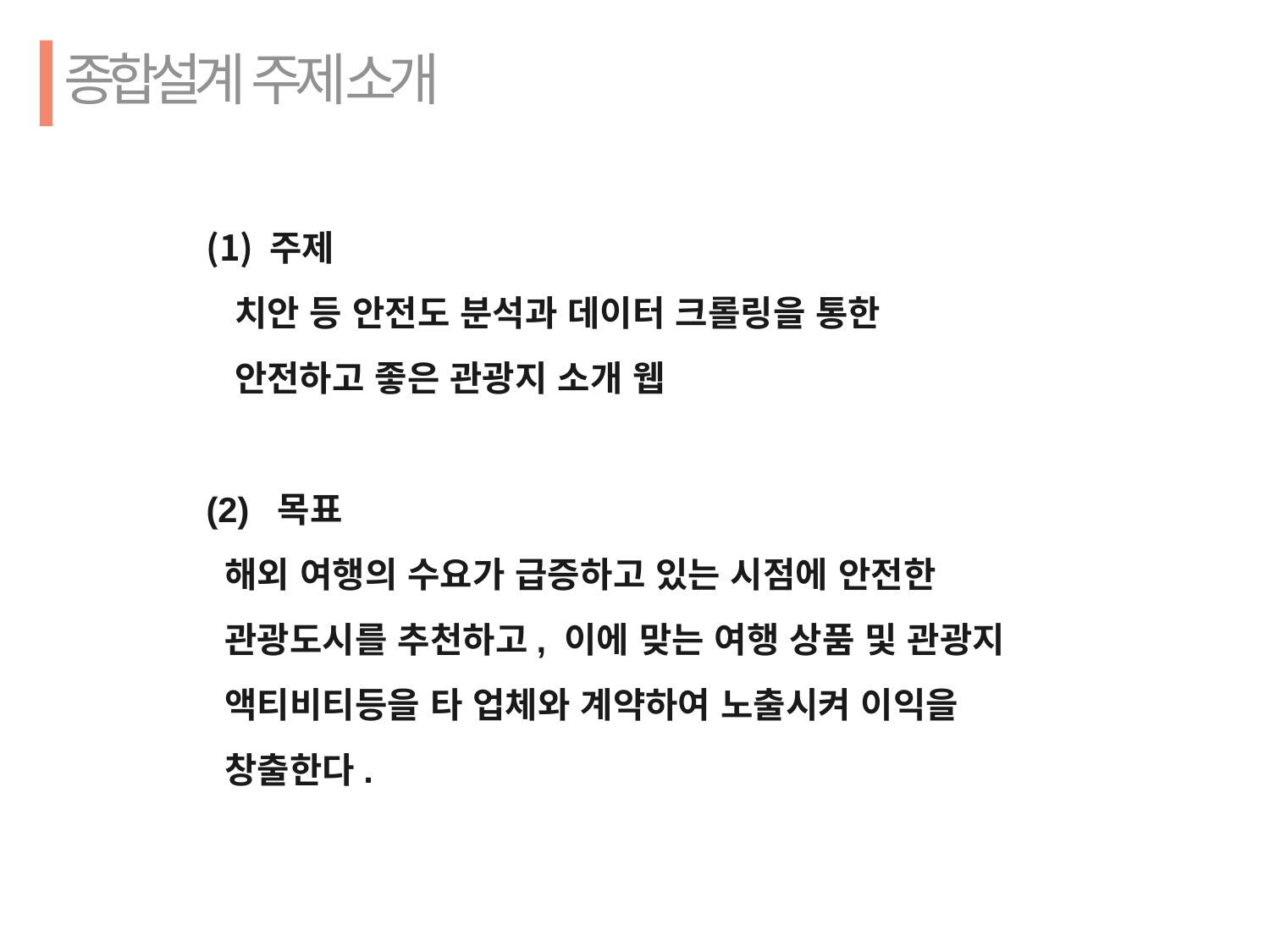

종합설계  주제 소개

주제
  치안 등 안전도 분석과 데이터 크롤링을 통한
  안전하고 좋은 관광지 소개 웹

(2)  목표
 해외 여행의 수요가 급증하고 있는 시점에 안전한
 관광도시를 추천하고, 이에 맞는 여행 상품 및 관광지
 액티비티등을 타 업체와 계약하여 노출시켜 이익을
 창출한다.